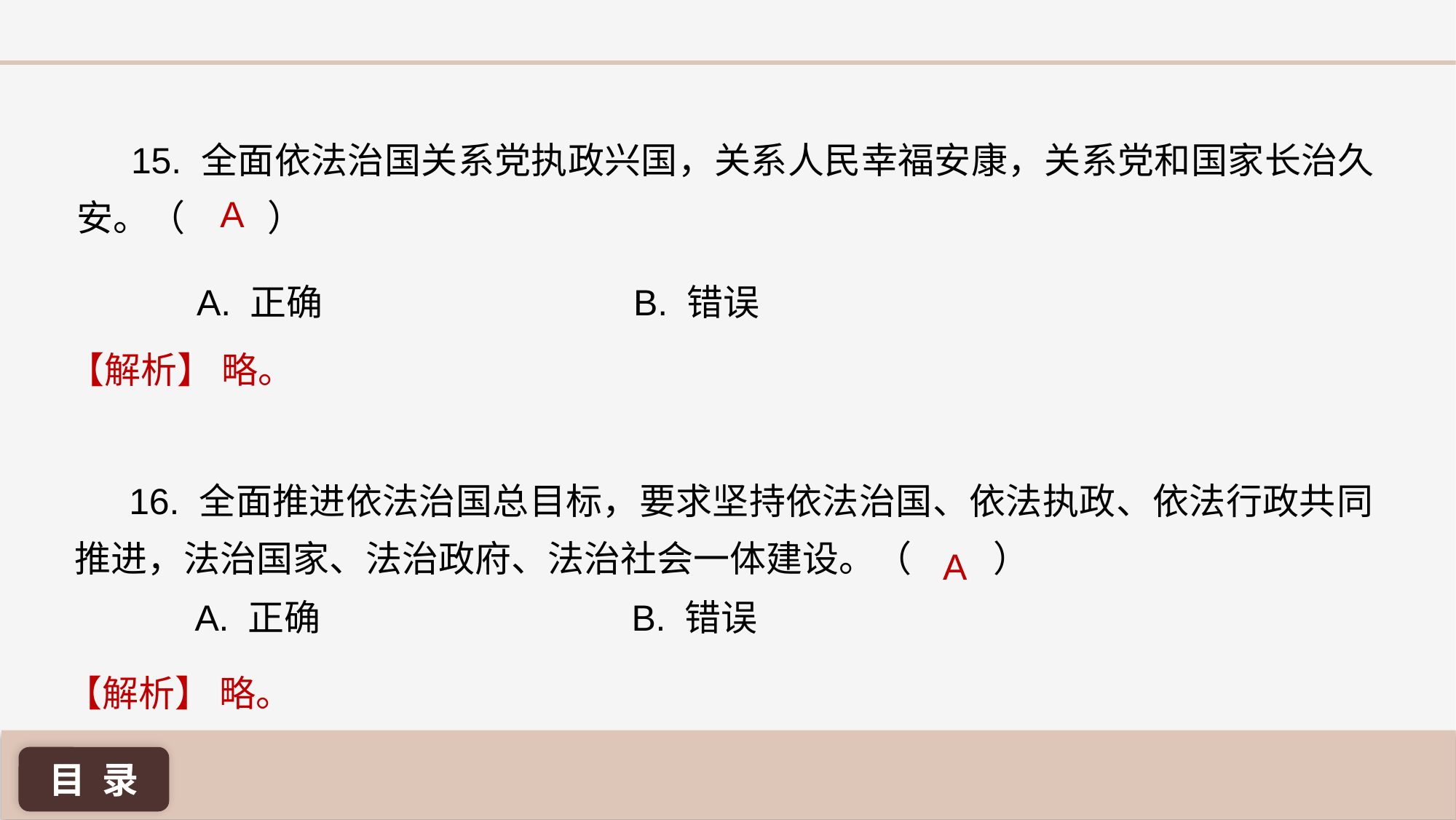

15. 全面依法治国关系党执政兴国，关系人民幸福安康，关系党和国家长治久安。（          ）
A
A. 正确 			B. 错误
【解析】 略。
16. 全面推进依法治国总目标，要求坚持依法治国、依法执政、依法行政共同推进，法治国家、法治政府、法治社会一体建设。（          ）
A
A. 正确 			B. 错误
【解析】 略。